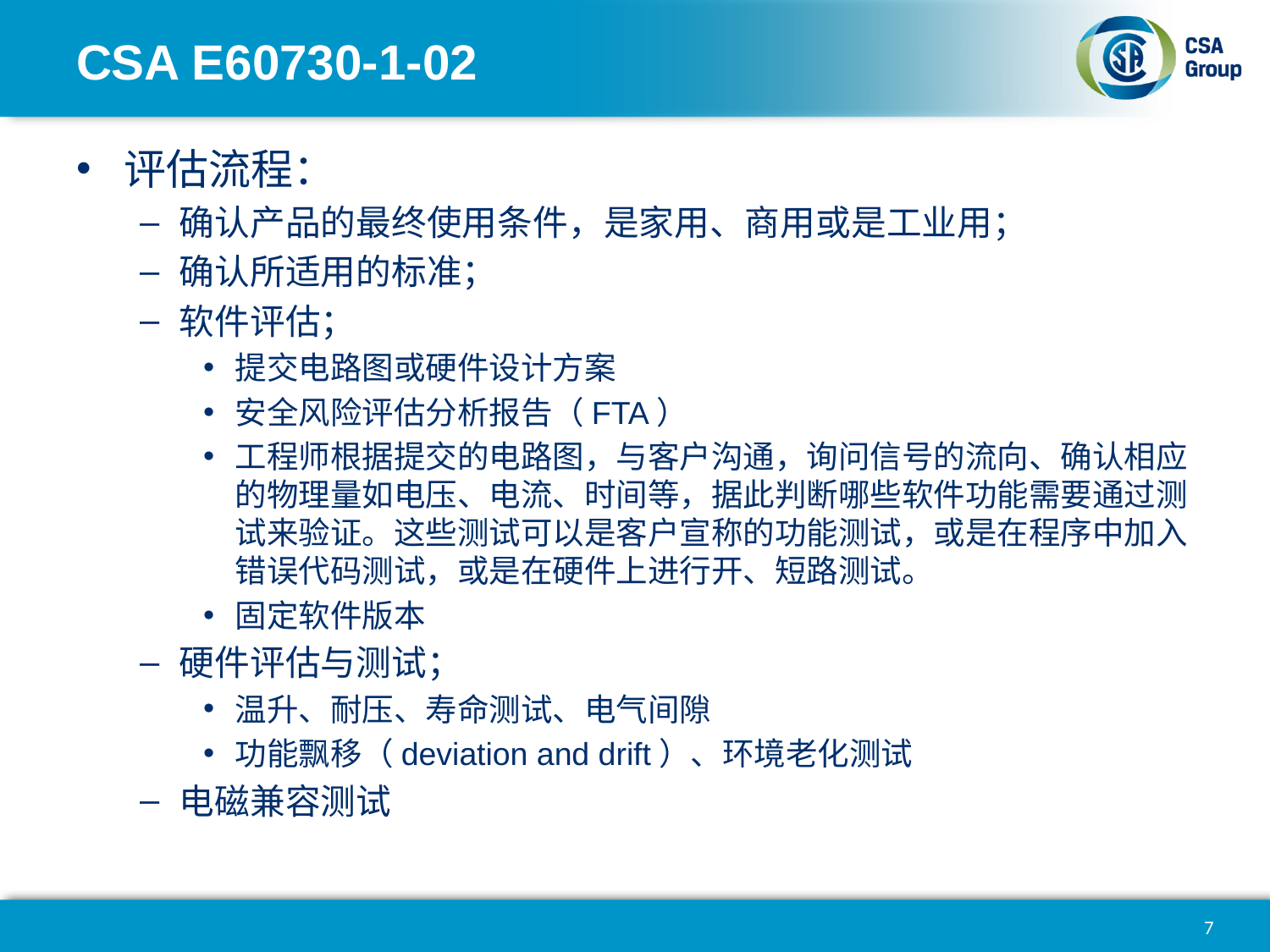

# CSA E60730-1-02
评估流程：
确认产品的最终使用条件，是家用、商用或是工业用；
确认所适用的标准；
软件评估；
提交电路图或硬件设计方案
安全风险评估分析报告（FTA）
工程师根据提交的电路图，与客户沟通，询问信号的流向、确认相应的物理量如电压、电流、时间等，据此判断哪些软件功能需要通过测试来验证。这些测试可以是客户宣称的功能测试，或是在程序中加入错误代码测试，或是在硬件上进行开、短路测试。
固定软件版本
硬件评估与测试；
温升、耐压、寿命测试、电气间隙
功能飘移（deviation and drift）、环境老化测试
电磁兼容测试

7